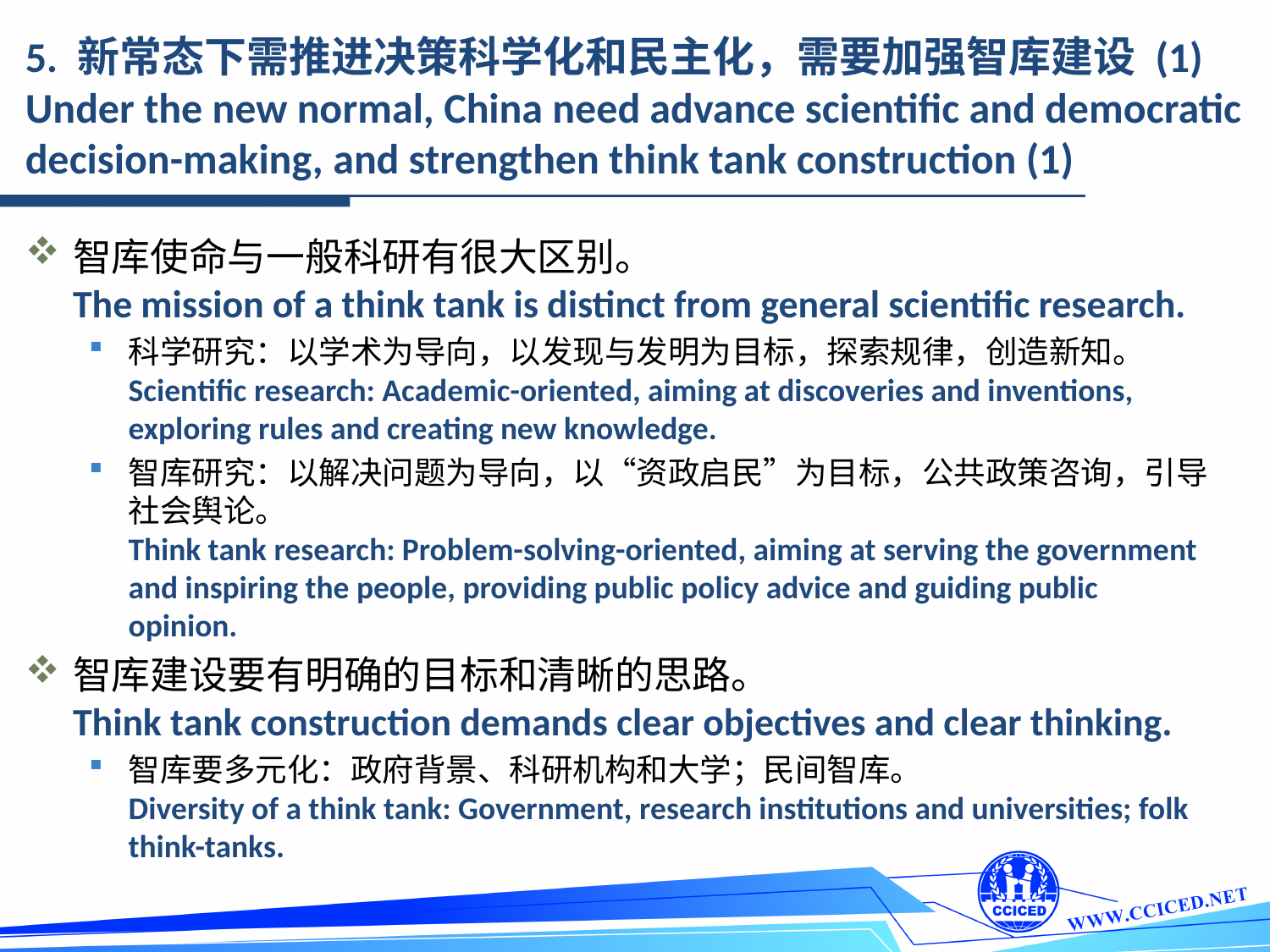

5. 新常态下需推进决策科学化和民主化，需要加强智库建设 (1)
Under the new normal, China need advance scientific and democratic decision-making, and strengthen think tank construction (1)
智库使命与一般科研有很大区别。
The mission of a think tank is distinct from general scientific research.
科学研究：以学术为导向，以发现与发明为目标，探索规律，创造新知。
Scientific research: Academic-oriented, aiming at discoveries and inventions, exploring rules and creating new knowledge.
智库研究：以解决问题为导向，以“资政启民”为目标，公共政策咨询，引导社会舆论。
Think tank research: Problem-solving-oriented, aiming at serving the government and inspiring the people, providing public policy advice and guiding public opinion.
智库建设要有明确的目标和清晰的思路。
Think tank construction demands clear objectives and clear thinking.
智库要多元化：政府背景、科研机构和大学；民间智库。
Diversity of a think tank: Government, research institutions and universities; folk think-tanks.